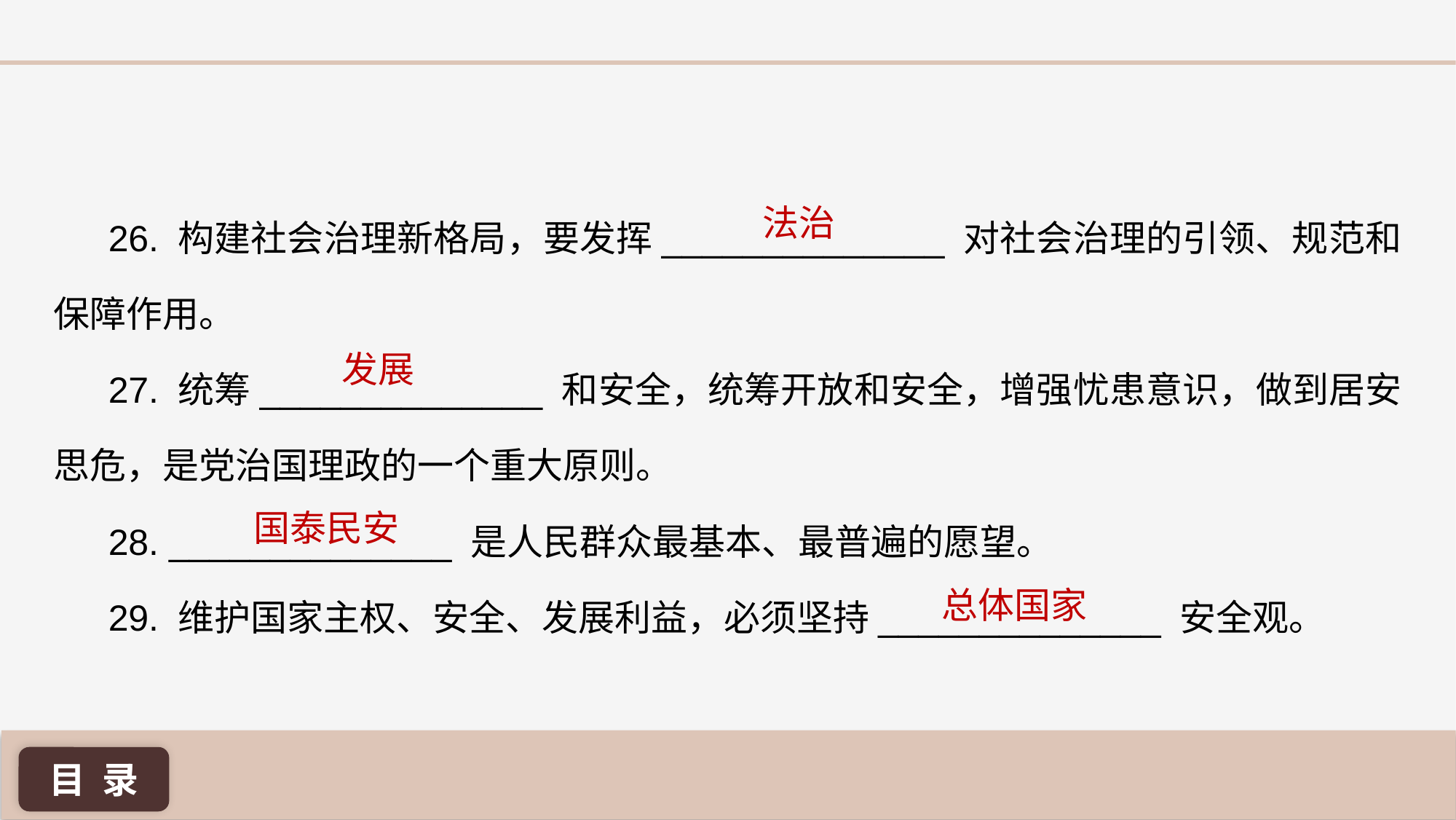

法治
26. 构建社会治理新格局，要发挥______________ 对社会治理的引领、规范和保障作用。
27. 统筹______________ 和安全，统筹开放和安全，增强忧患意识，做到居安思危，是党治国理政的一个重大原则。
28. ______________ 是人民群众最基本、最普遍的愿望。
29. 维护国家主权、安全、发展利益，必须坚持______________ 安全观。
发展
国泰民安
总体国家